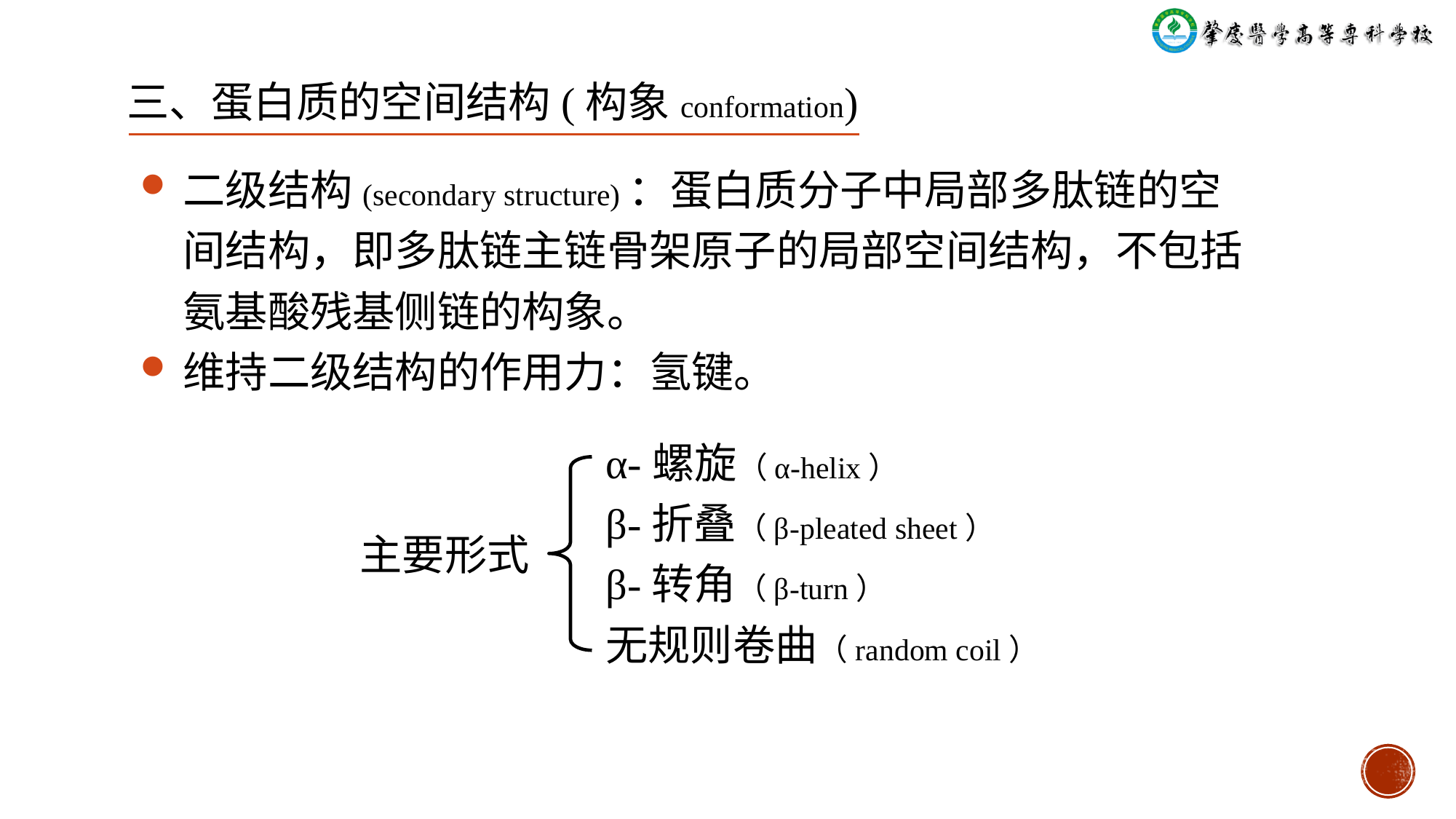

三、蛋白质的空间结构(构象conformation)
二级结构(secondary structure)：蛋白质分子中局部多肽链的空间结构，即多肽链主链骨架原子的局部空间结构，不包括氨基酸残基侧链的构象。
维持二级结构的作用力：氢键。
α-螺旋（α-helix）
β-折叠（β-pleated sheet）
β-转角（β-turn）
无规则卷曲（random coil）

主要形式